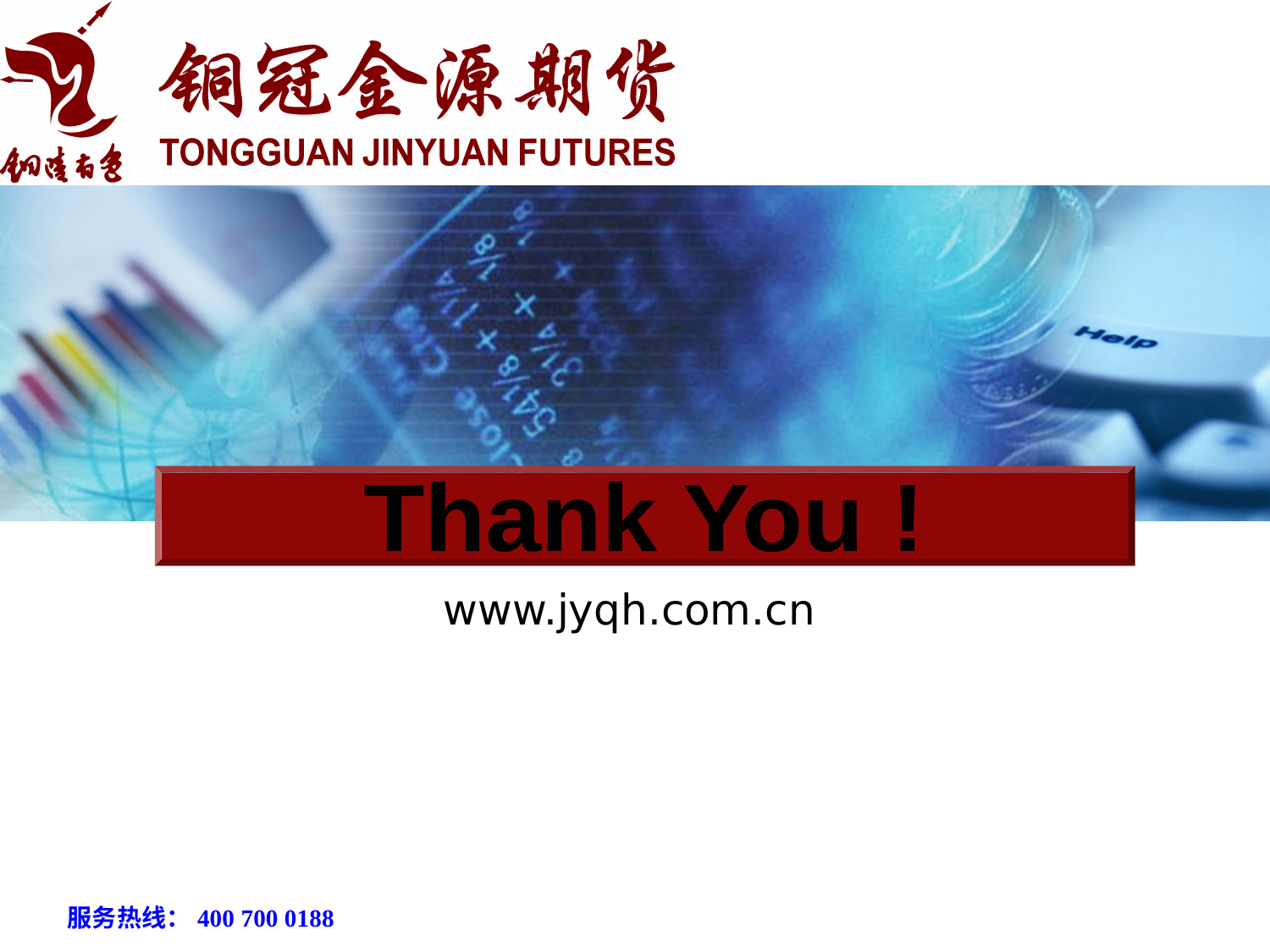

Thank You !
www.jyqh.com.cn
服务热线：400 700 0188